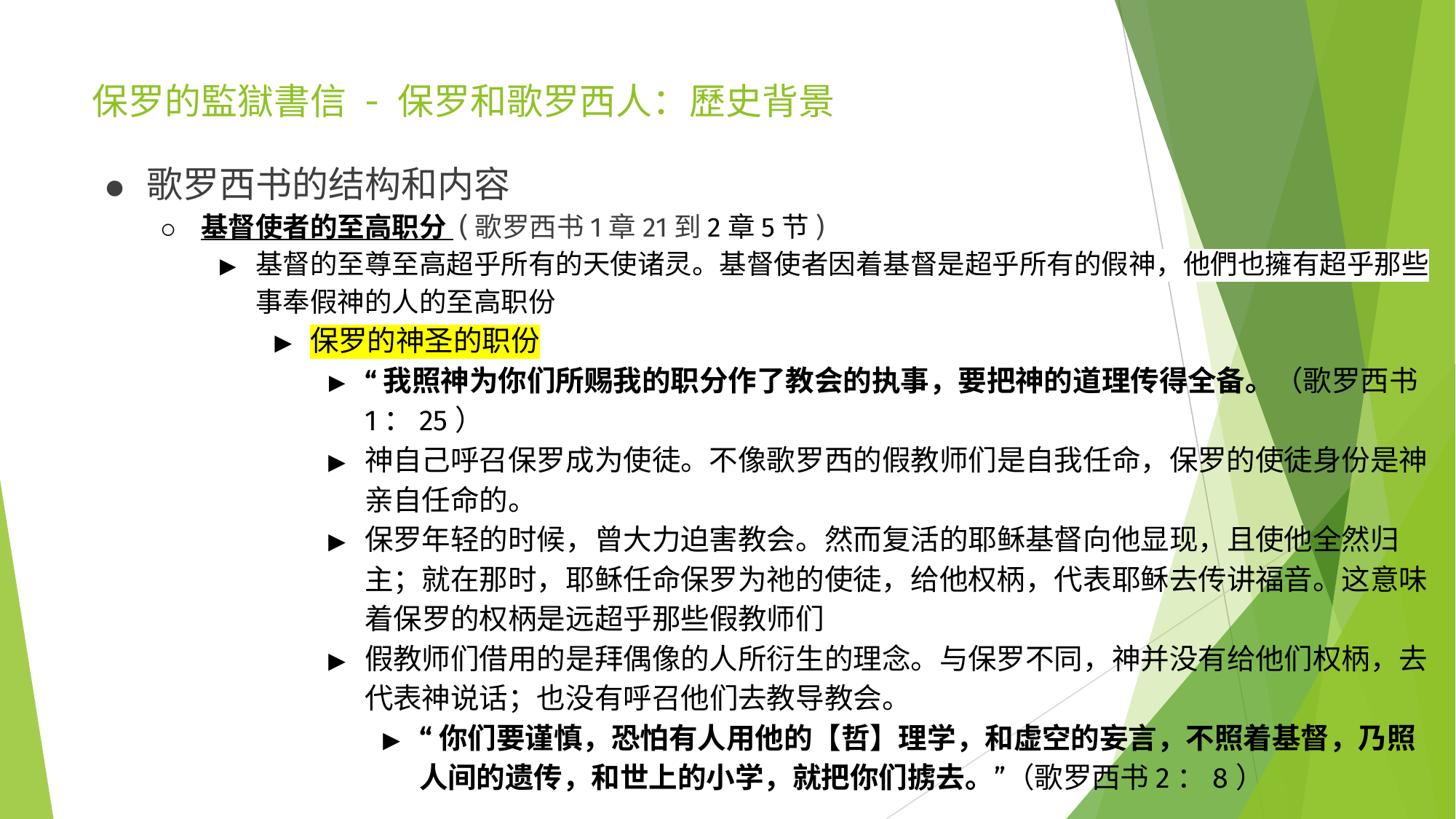

# 保罗的監獄書信 - 保罗和歌罗西人：歷史背景
歌罗西书的结构和内容
基督使者的至高职分 (歌罗西书1章21到2章5节)
基督的至尊至高超乎所有的天使诸灵。基督使者因着基督是超乎所有的假神，他們也擁有超乎那些事奉假神的人的至高职份
保罗的神圣的职份
“我照神为你们所赐我的职分作了教会的执事，要把神的道理传得全备。（歌罗西书1：25）
神自己呼召保罗成为使徒。不像歌罗西的假教师们是自我任命，保罗的使徒身份是神亲自任命的。
保罗年轻的时候，曾大力迫害教会。然而复活的耶稣基督向他显现，且使他全然归主；就在那时，耶稣任命保罗为祂的使徒，给他权柄，代表耶稣去传讲福音。这意味着保罗的权柄是远超乎那些假教师们
假教师们借用的是拜偶像的人所衍生的理念。与保罗不同，神并没有给他们权柄，去代表神说话；也没有呼召他们去教导教会。
“你们要谨慎，恐怕有人用他的【哲】理学，和虚空的妄言，不照着基督，乃照人间的遗传，和世上的小学，就把你们掳去。”（歌罗西书2：8）​​